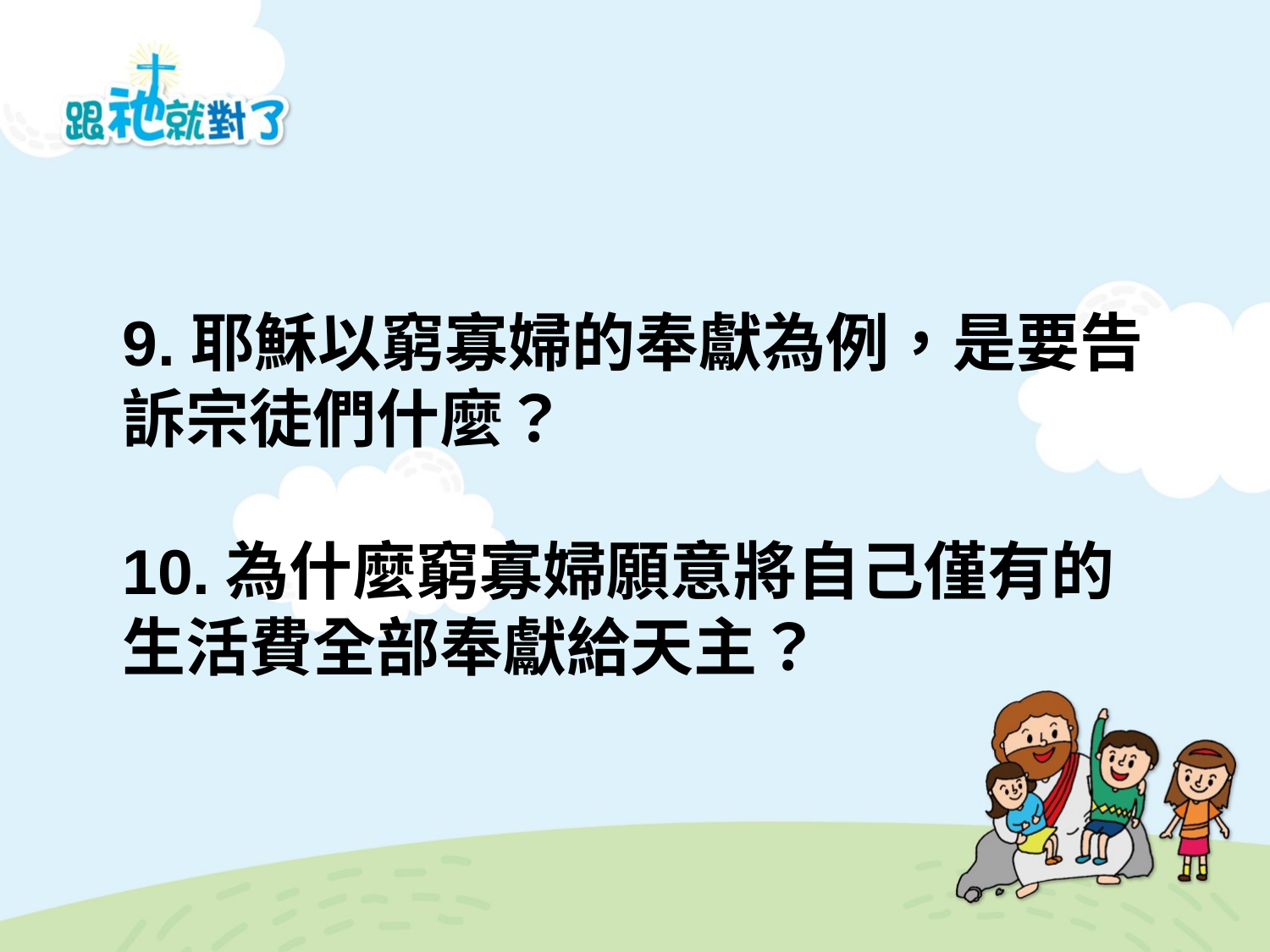

9.耶穌以窮寡婦的奉獻為例，是要告訴宗徒們什麼？

10.為什麼窮寡婦願意將自己僅有的生活費全部奉獻給天主？